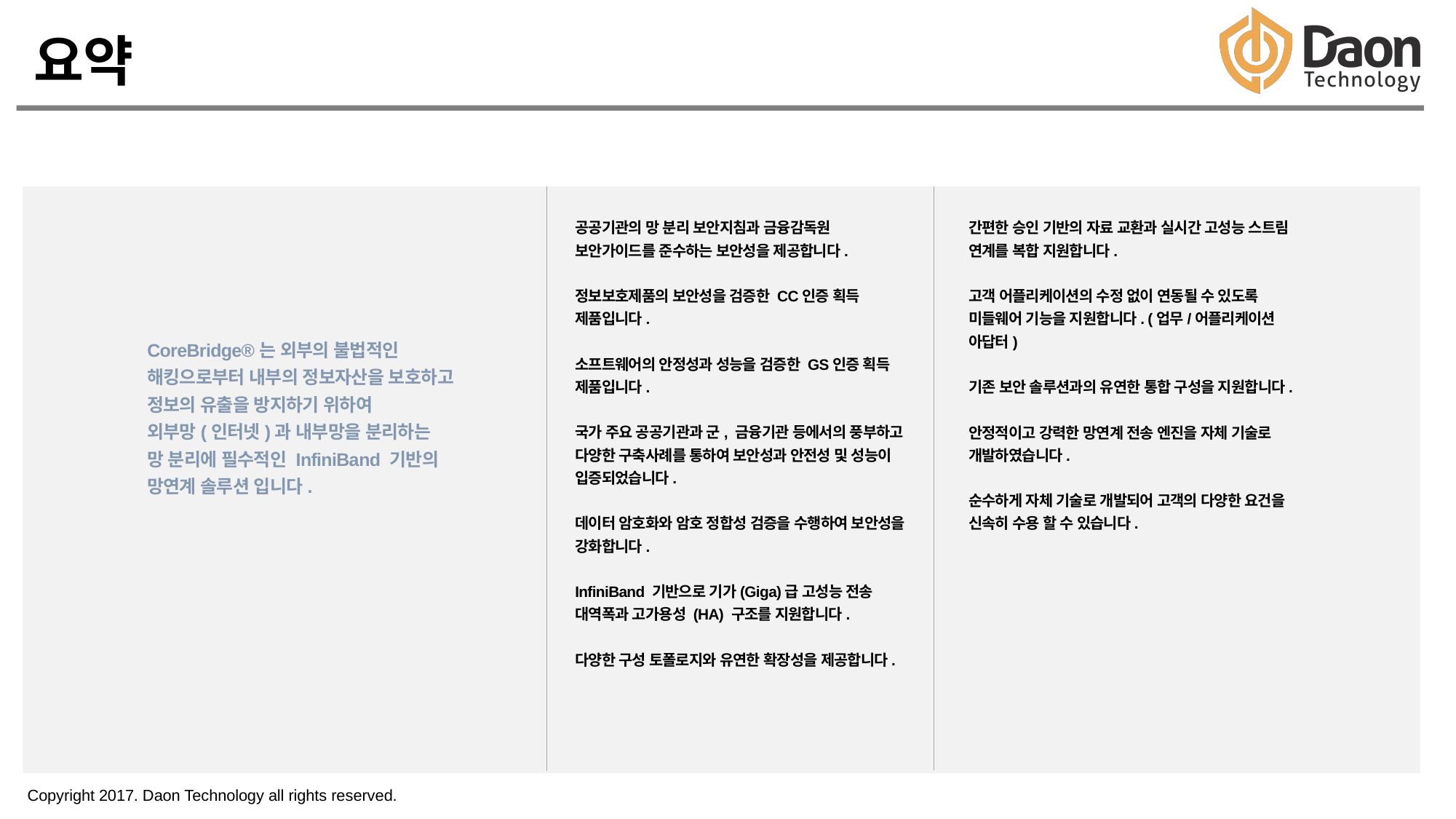

요약
공공기관의 망 분리 보안지침과 금융감독원 보안가이드를 준수하는 보안성을 제공합니다.

정보보호제품의 보안성을 검증한 CC인증 획득 제품입니다.

소프트웨어의 안정성과 성능을 검증한 GS인증 획득 제품입니다.

국가 주요 공공기관과 군, 금융기관 등에서의 풍부하고 다양한 구축사례를 통하여 보안성과 안전성 및 성능이 입증되었습니다.

데이터 암호화와 암호 정합성 검증을 수행하여 보안성을 강화합니다.

InfiniBand 기반으로 기가(Giga)급 고성능 전송 대역폭과 고가용성 (HA) 구조를 지원합니다.

다양한 구성 토폴로지와 유연한 확장성을 제공합니다.

간편한 승인 기반의 자료 교환과 실시간 고성능 스트림 연계를 복합 지원합니다.

고객 어플리케이션의 수정 없이 연동될 수 있도록 미들웨어 기능을 지원합니다. (업무/어플리케이션 아답터)

기존 보안 솔루션과의 유연한 통합 구성을 지원합니다.

안정적이고 강력한 망연계 전송 엔진을 자체 기술로 개발하였습니다.

순수하게 자체 기술로 개발되어 고객의 다양한 요건을 신속히 수용 할 수 있습니다.

CoreBridge®는 외부의 불법적인 해킹으로부터 내부의 정보자산을 보호하고
정보의 유출을 방지하기 위하여
외부망(인터넷)과 내부망을 분리하는
망 분리에 필수적인 InfiniBand 기반의 망연계 솔루션 입니다.